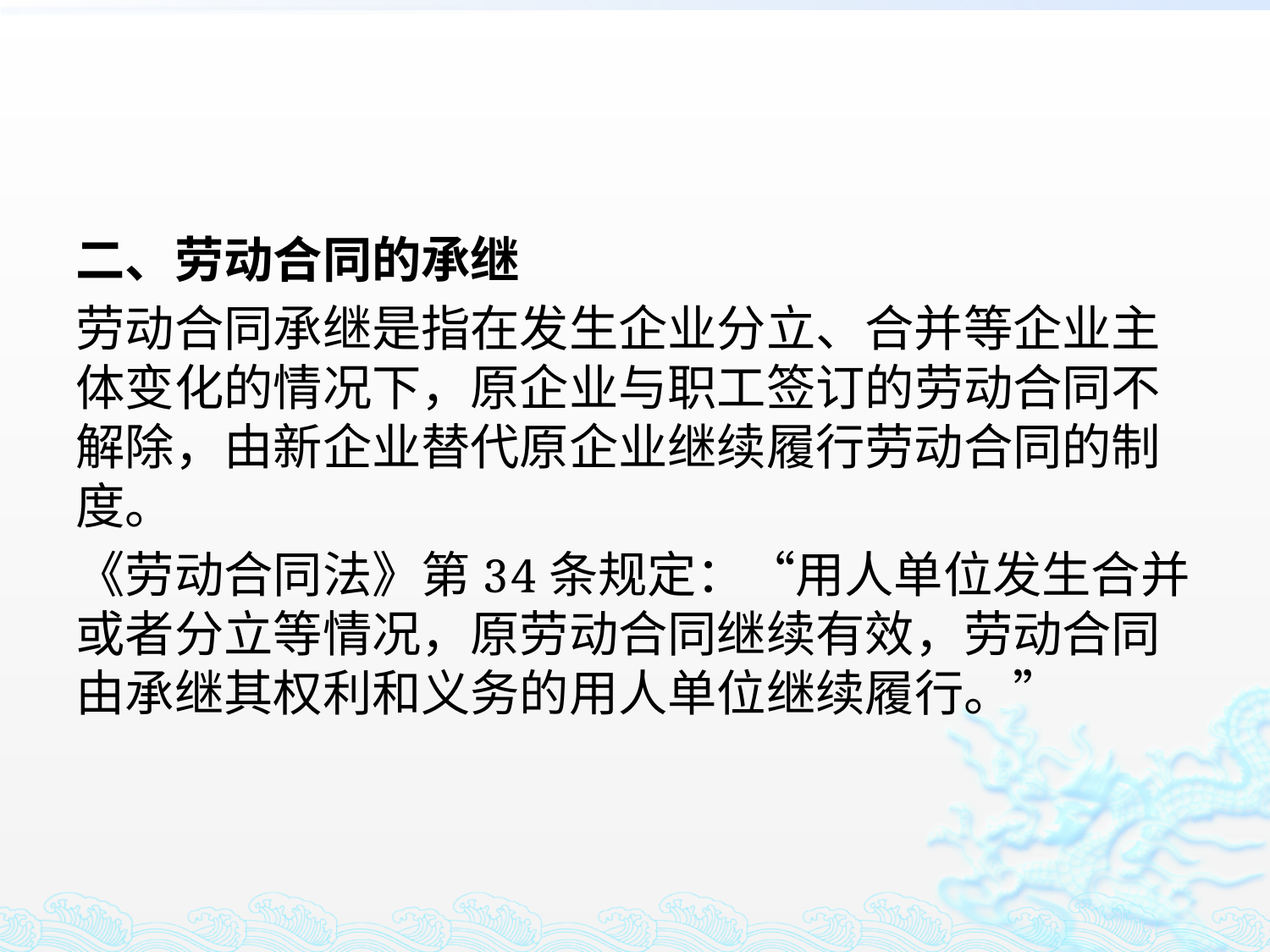

#
二、劳动合同的承继
劳动合同承继是指在发生企业分立、合并等企业主体变化的情况下，原企业与职工签订的劳动合同不解除，由新企业替代原企业继续履行劳动合同的制度。
《劳动合同法》第34条规定：“用人单位发生合并或者分立等情况，原劳动合同继续有效，劳动合同由承继其权利和义务的用人单位继续履行。”